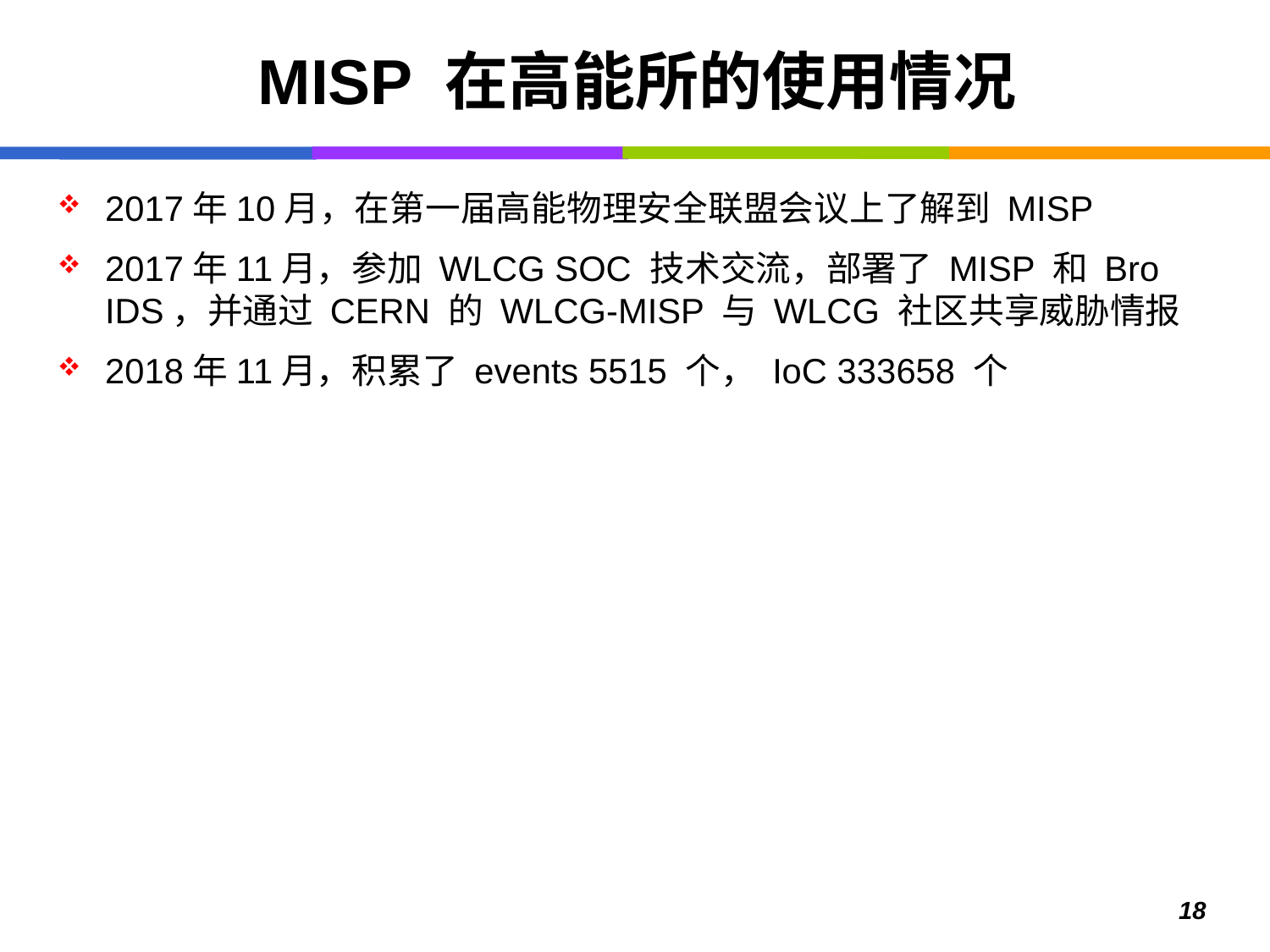

# MISP 在高能所的使用情况
2017年10月，在第一届高能物理安全联盟会议上了解到 MISP
2017年11月，参加 WLCG SOC 技术交流，部署了 MISP 和 Bro IDS，并通过 CERN 的 WLCG-MISP 与 WLCG 社区共享威胁情报
2018年11月，积累了 events 5515 个， IoC 333658 个
18